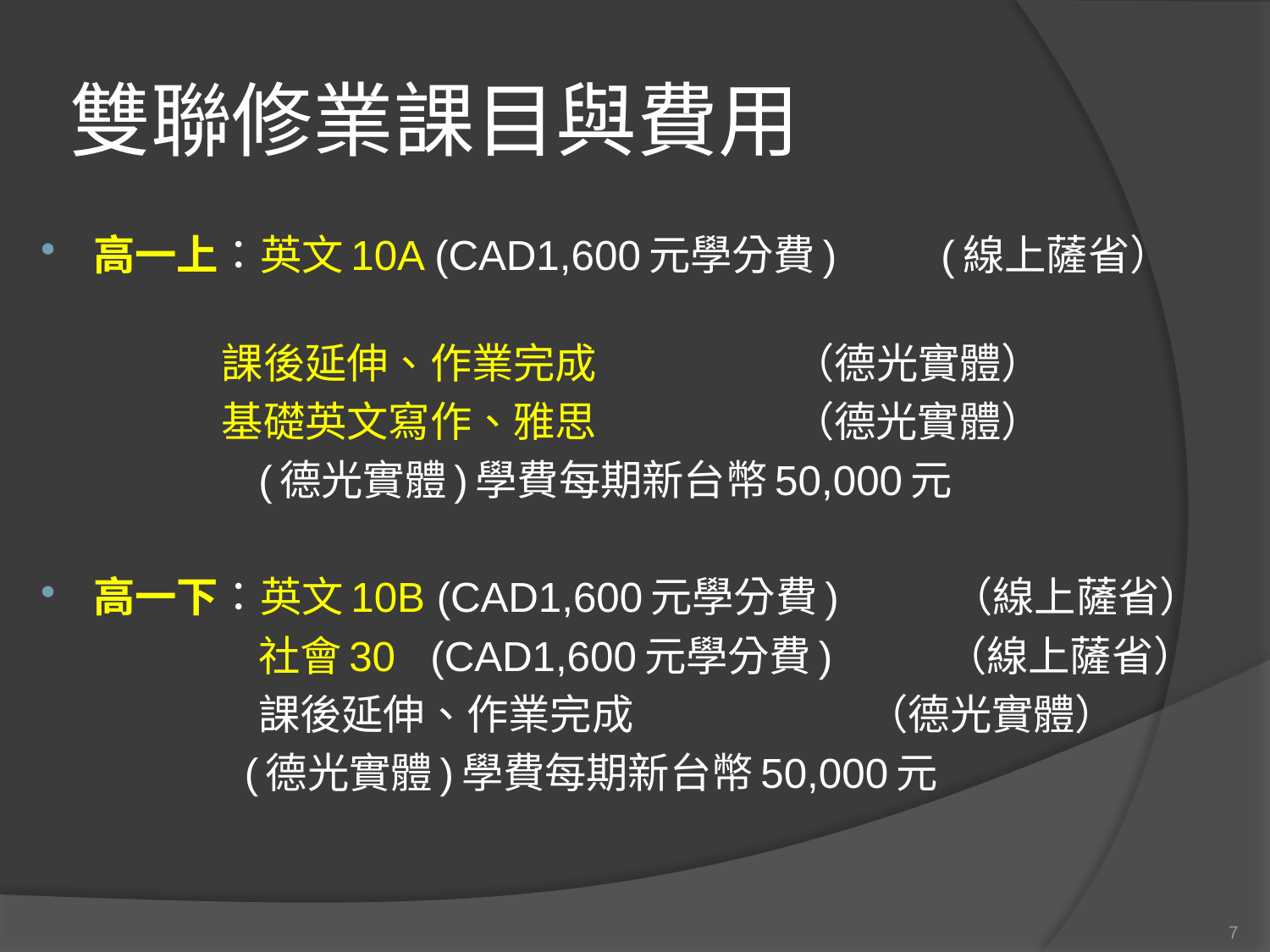

# 雙聯修業課目與費用
高一上：英文10A (CAD1,600元學分費)         (線上薩省）
                   課後延伸、作業完成                     （德光實體）
                   基礎英文寫作、雅思                     （德光實體）
                   (德光實體)學費每期新台幣50,000元

高一下：英文10B (CAD1,600元學分費)         （線上薩省）
    　　　　 社會30   (CAD1,600元學分費)         （線上薩省）
   　　　  　課後延伸、作業完成                         （德光實體）
　 　　       (德光實體)學費每期新台幣50,000元

7